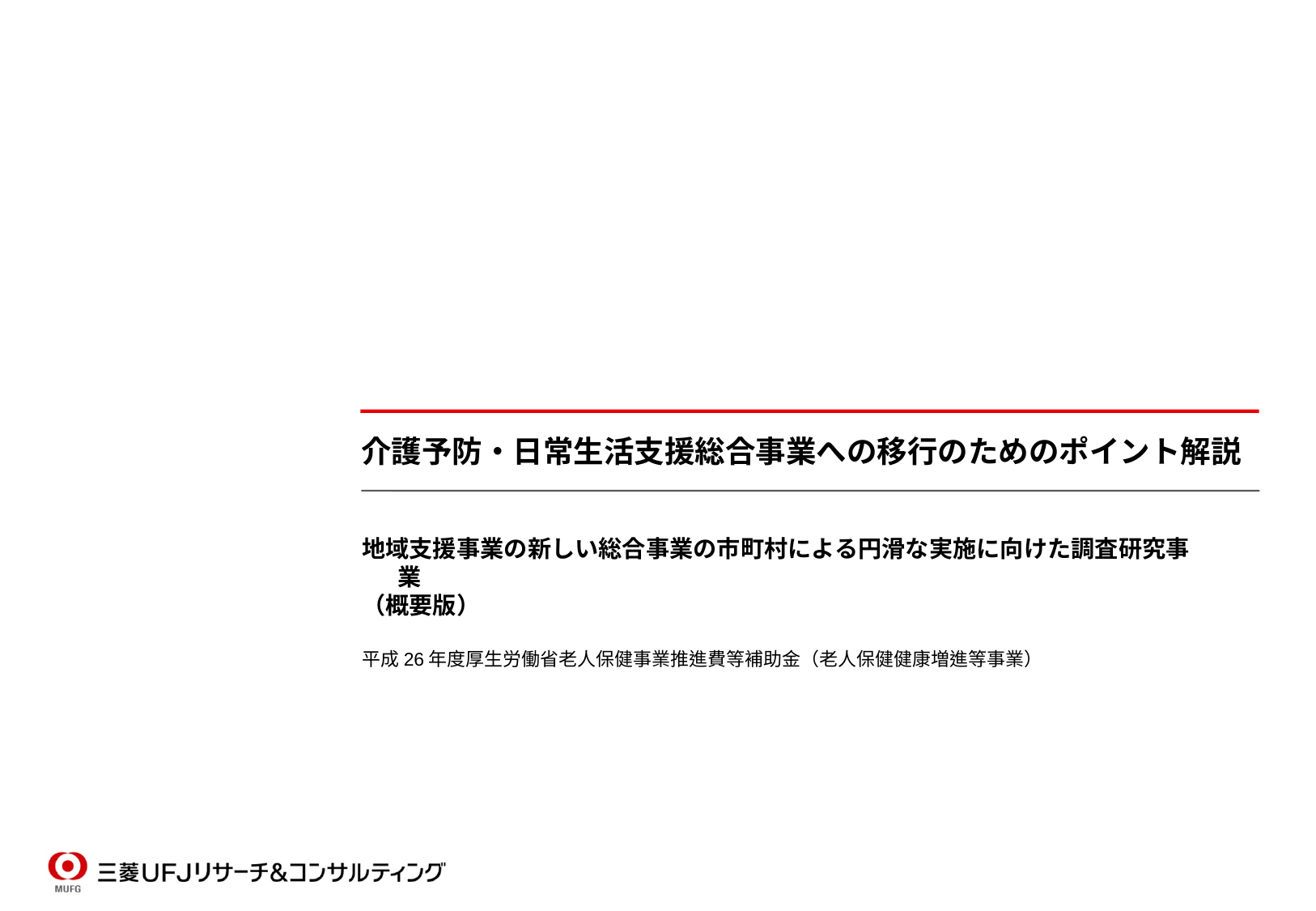

# 介護予防・日常生活支援総合事業への移行のためのポイント解説
地域支援事業の新しい総合事業の市町村による円滑な実施に向けた調査研究事業
（概要版）

平成26年度厚生労働省老人保健事業推進費等補助金（老人保健健康増進等事業）